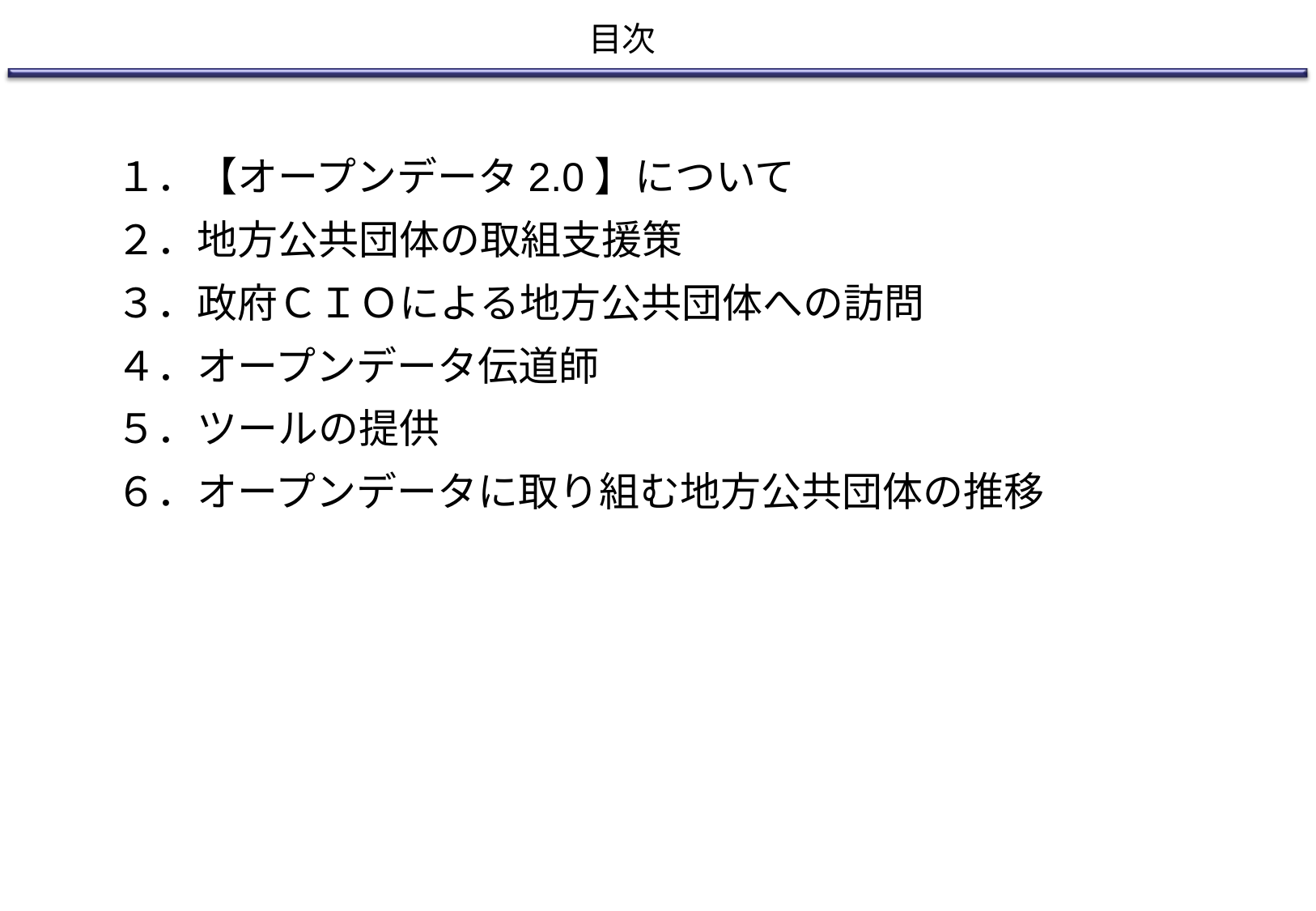

# 目次
１．【オープンデータ2.0】について
２．地方公共団体の取組支援策
３．政府ＣＩＯによる地方公共団体への訪問
４．オープンデータ伝道師
５．ツールの提供
６．オープンデータに取り組む地方公共団体の推移